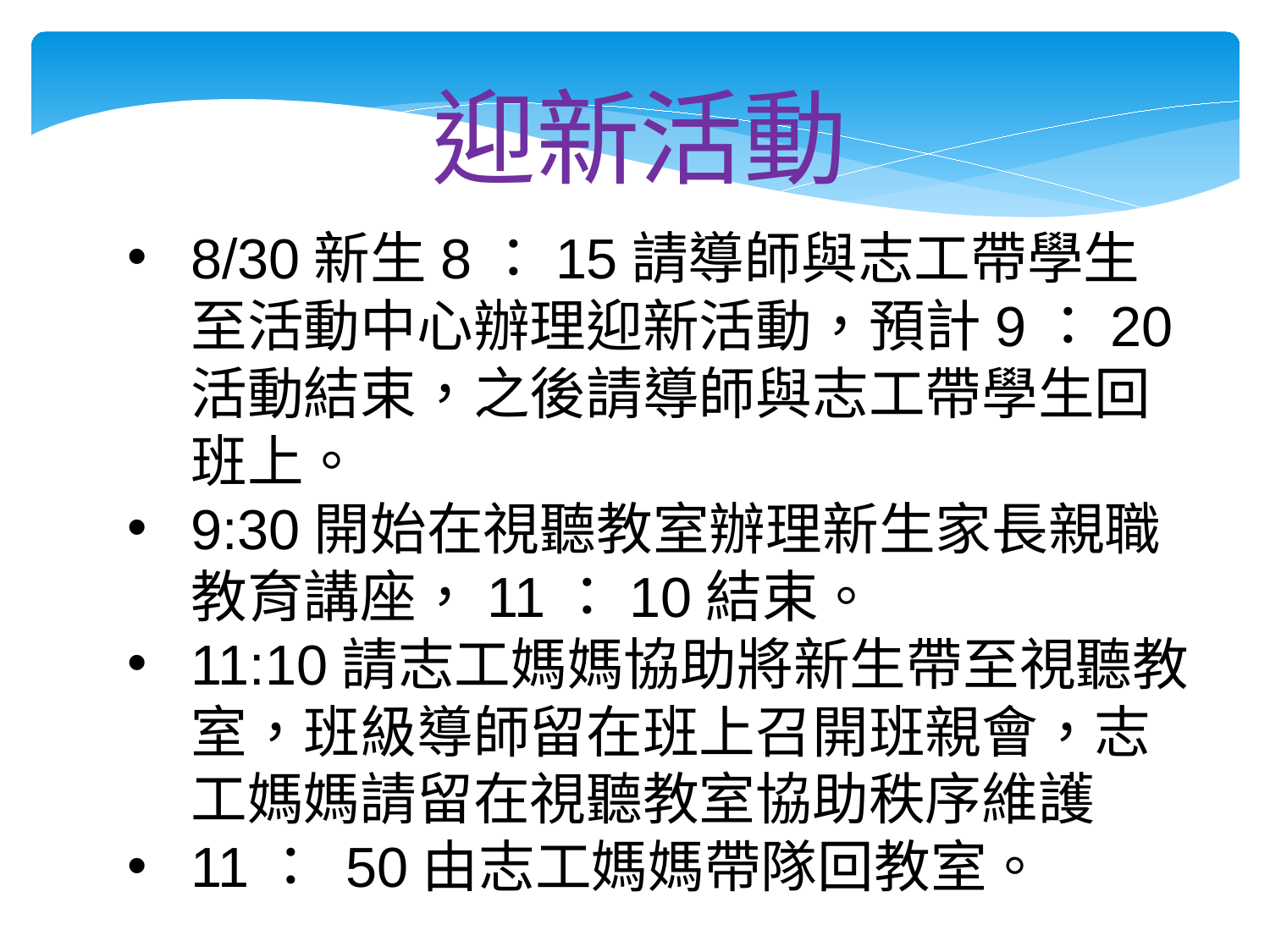

迎新活動
8/30新生8：15請導師與志工帶學生至活動中心辦理迎新活動，預計9：20活動結束，之後請導師與志工帶學生回班上。
9:30開始在視聽教室辦理新生家長親職教育講座，11：10結束。
11:10請志工媽媽協助將新生帶至視聽教室，班級導師留在班上召開班親會，志工媽媽請留在視聽教室協助秩序維護
11： 50由志工媽媽帶隊回教室。